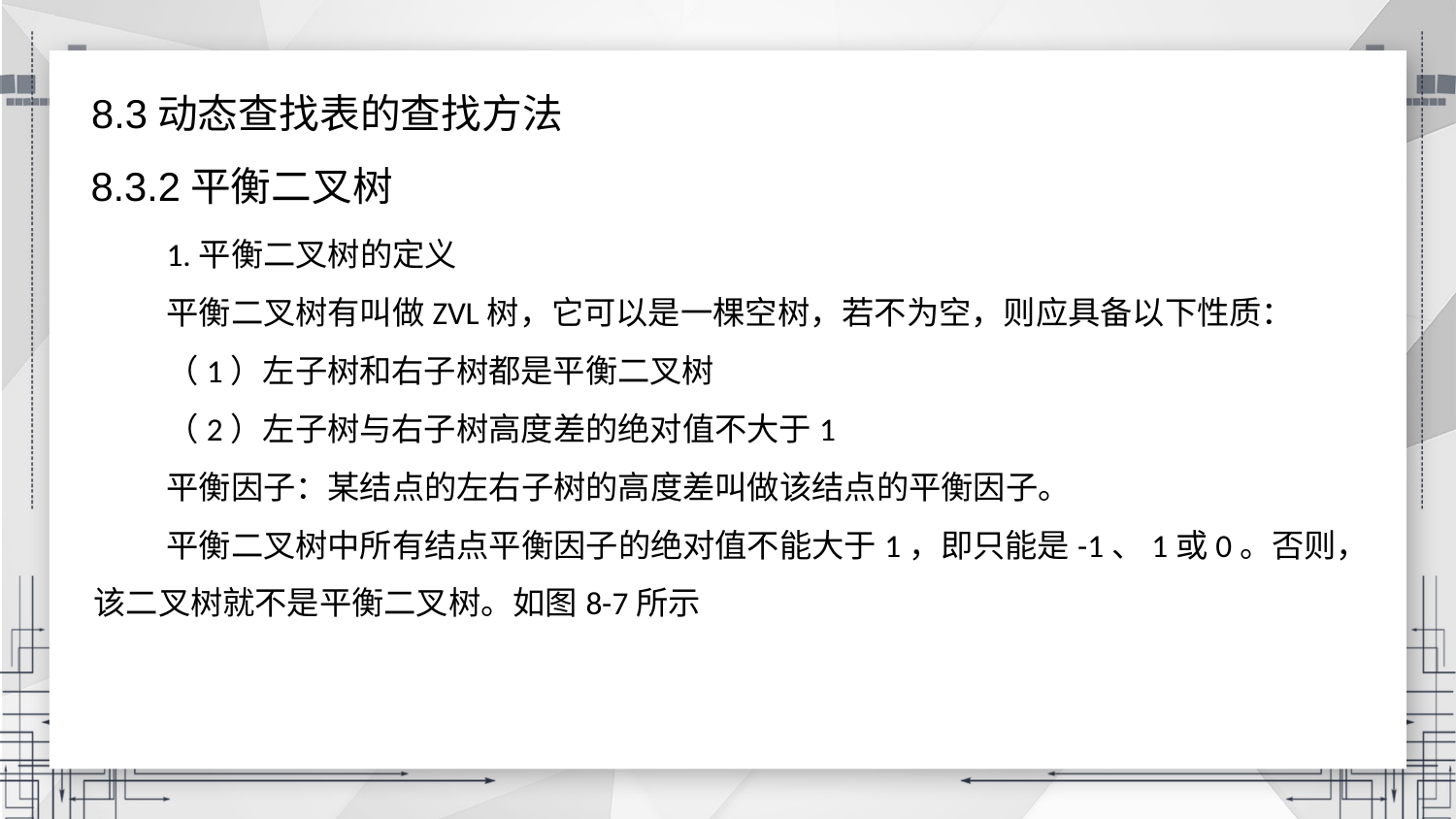

8.3动态查找表的查找方法
8.3.2平衡二叉树
1.平衡二叉树的定义
平衡二叉树有叫做ZVL树，它可以是一棵空树，若不为空，则应具备以下性质：
（1）左子树和右子树都是平衡二叉树
（2）左子树与右子树高度差的绝对值不大于1
平衡因子：某结点的左右子树的高度差叫做该结点的平衡因子。
平衡二叉树中所有结点平衡因子的绝对值不能大于1，即只能是-1、1或0。否则，该二叉树就不是平衡二叉树。如图8-7所示